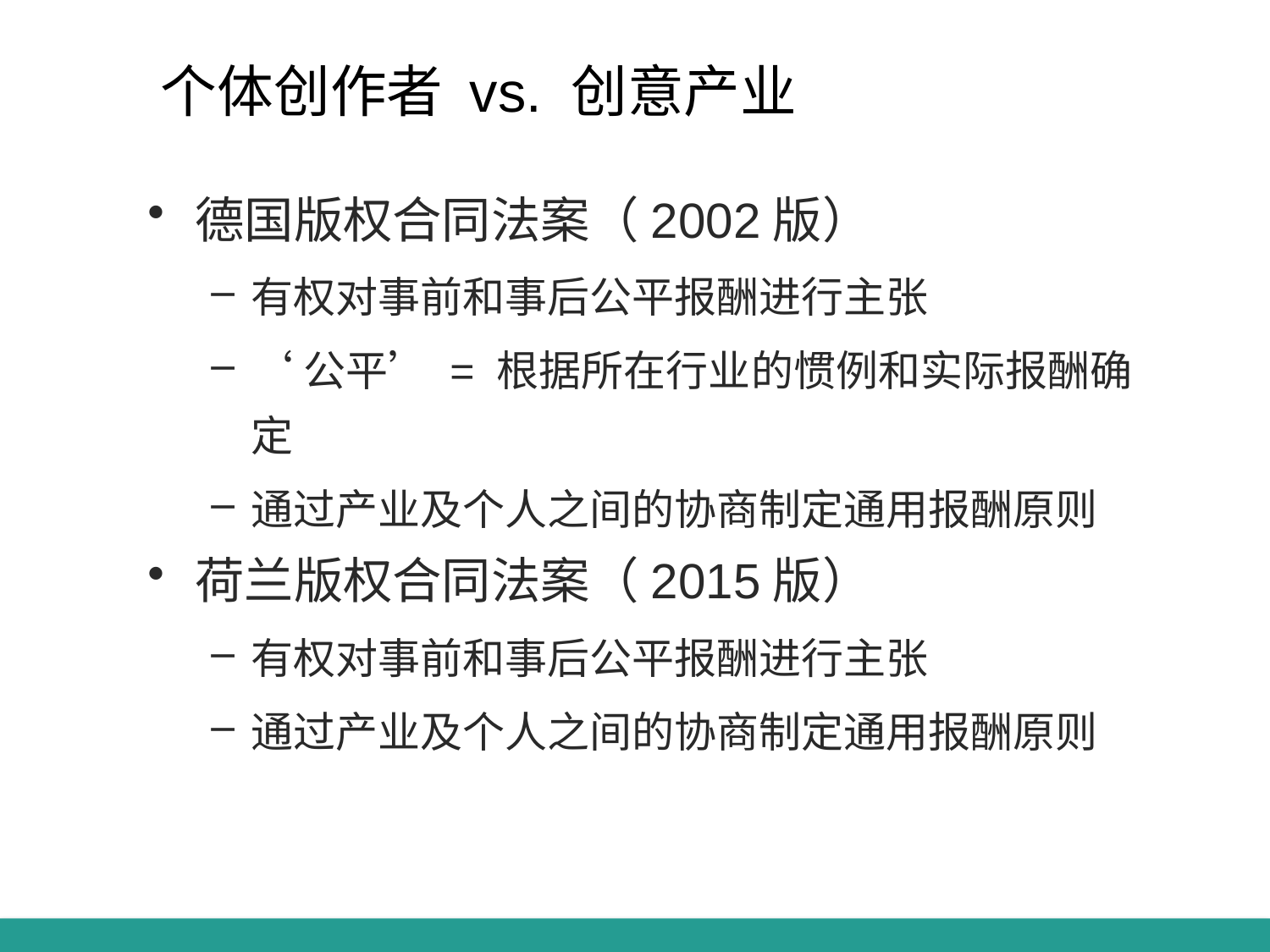

# 个体创作者 vs. 创意产业
德国版权合同法案（2002版）
有权对事前和事后公平报酬进行主张
‘公平’ = 根据所在行业的惯例和实际报酬确定
通过产业及个人之间的协商制定通用报酬原则
荷兰版权合同法案（2015版）
有权对事前和事后公平报酬进行主张
通过产业及个人之间的协商制定通用报酬原则